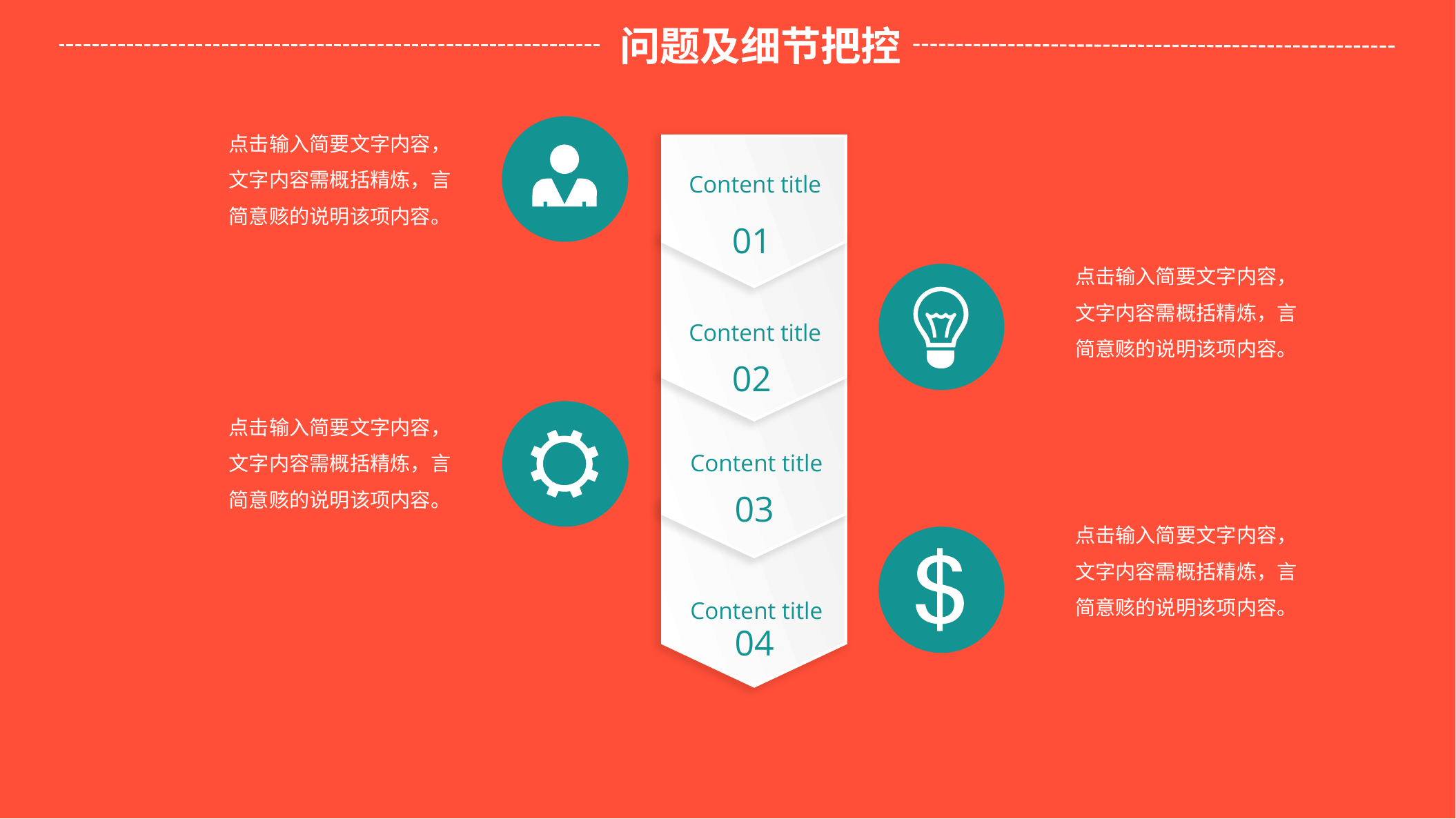

问题及细节把控
点击输入简要文字内容，文字内容需概括精炼，言简意赅的说明该项内容。

Content title
01

点击输入简要文字内容，文字内容需概括精炼，言简意赅的说明该项内容。

Content title
02

点击输入简要文字内容，文字内容需概括精炼，言简意赅的说明该项内容。

Content title
03

点击输入简要文字内容，文字内容需概括精炼，言简意赅的说明该项内容。

Content title
04